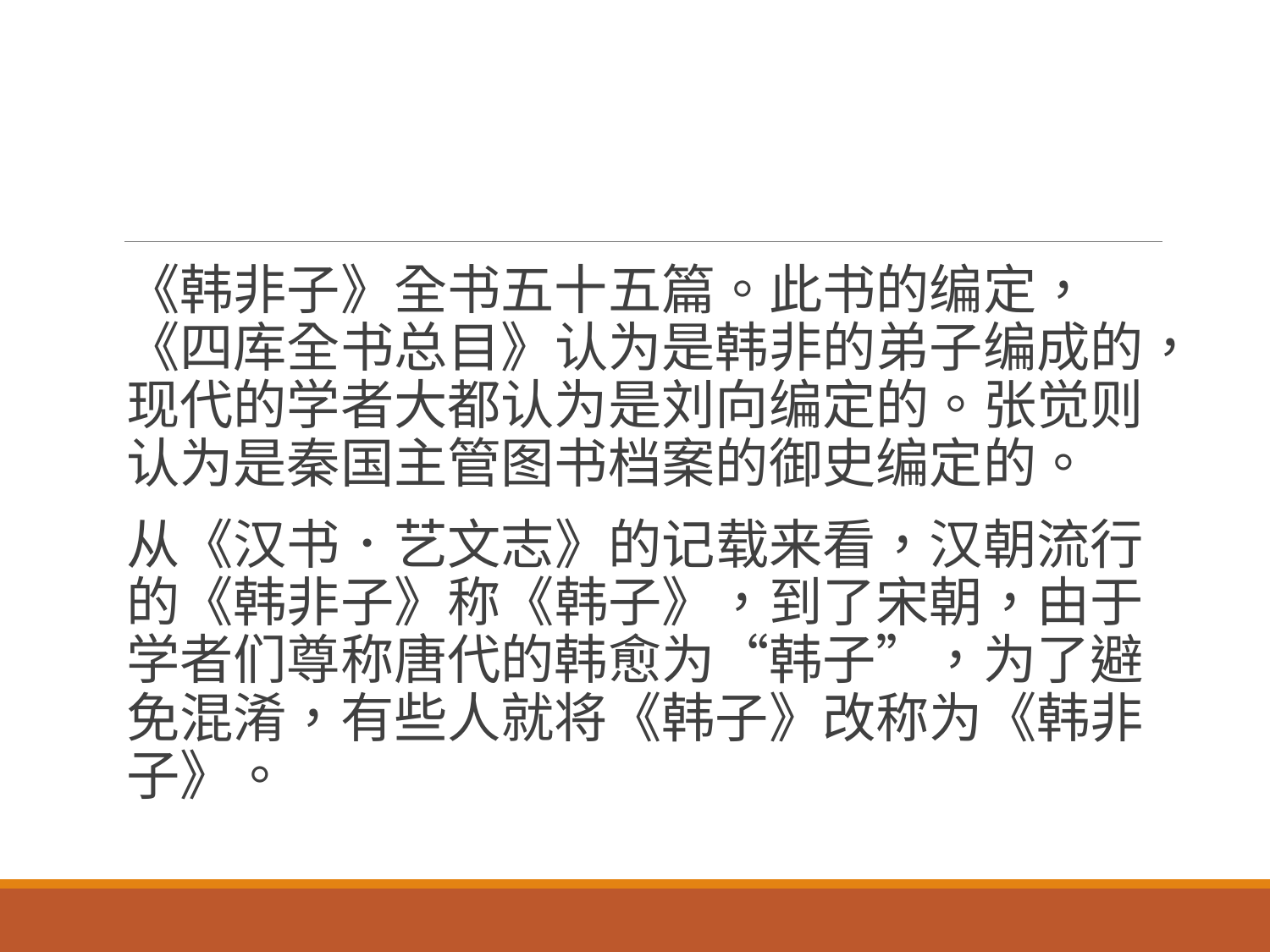

#
《韩非子》全书五十五篇。此书的编定，《四库全书总目》认为是韩非的弟子编成的，现代的学者大都认为是刘向编定的。张觉则认为是秦国主管图书档案的御史编定的。
从《汉书．艺文志》的记载来看，汉朝流行的《韩非子》称《韩子》，到了宋朝，由于学者们尊称唐代的韩愈为“韩子”，为了避免混淆，有些人就将《韩子》改称为《韩非子》。